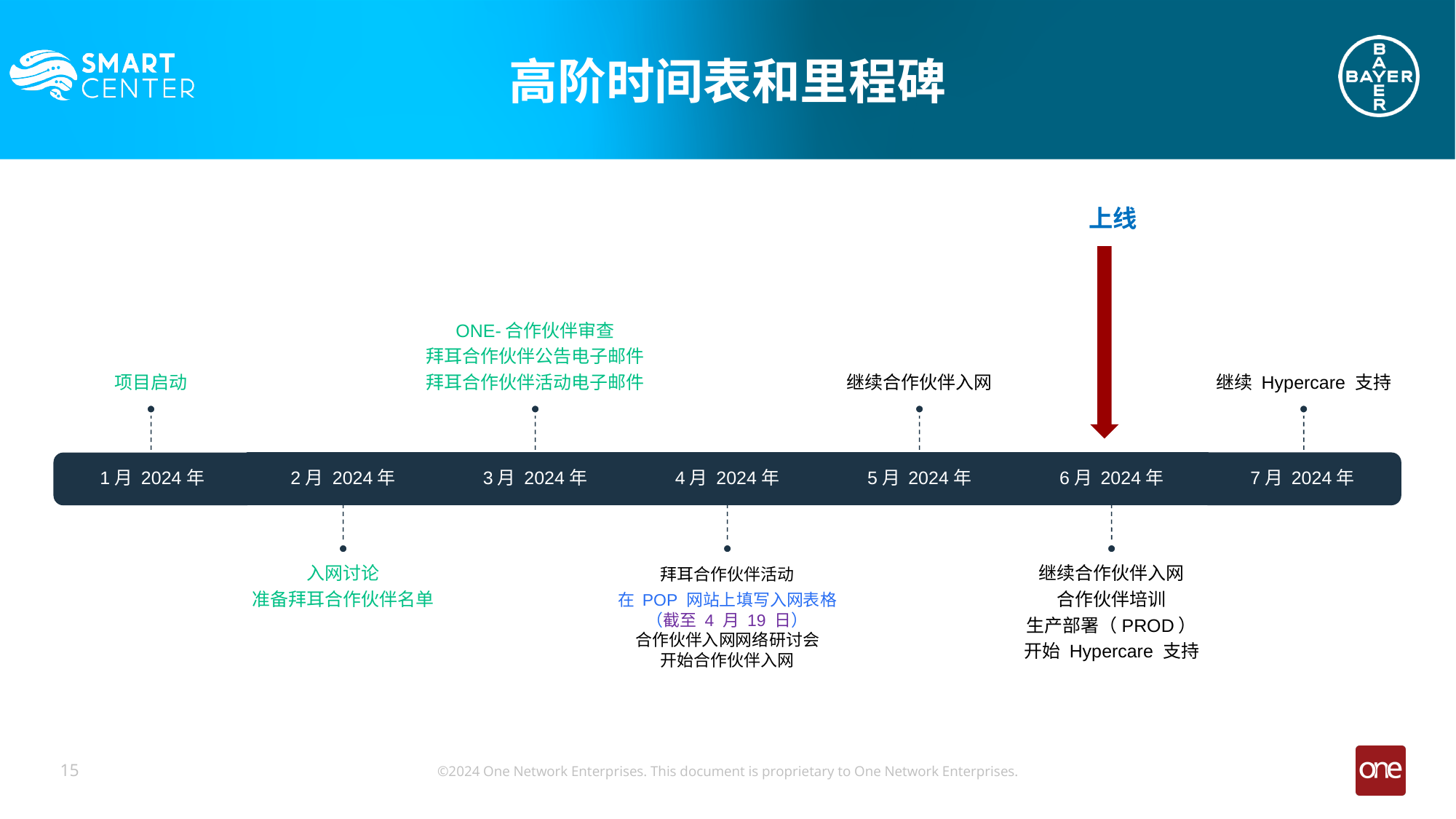

高阶时间表和里程碑
上线
1月 2024年
项目启动
2月 2024年
入网讨论
准备拜耳合作伙伴名单
3月 2024年
ONE-合作伙伴审查
拜耳合作伙伴公告电子邮件
拜耳合作伙伴活动电子邮件
4月 2024年
拜耳合作伙伴活动
在 POP 网站上填写入网表格
（截至 4 月 19 日）
合作伙伴入网网络研讨会
开始合作伙伴入网
5月 2024年
继续合作伙伴入网
6月 2024年
继续合作伙伴入网
合作伙伴培训
生产部署（PROD）
开始 Hypercare 支持
7月 2024年
继续 Hypercare 支持